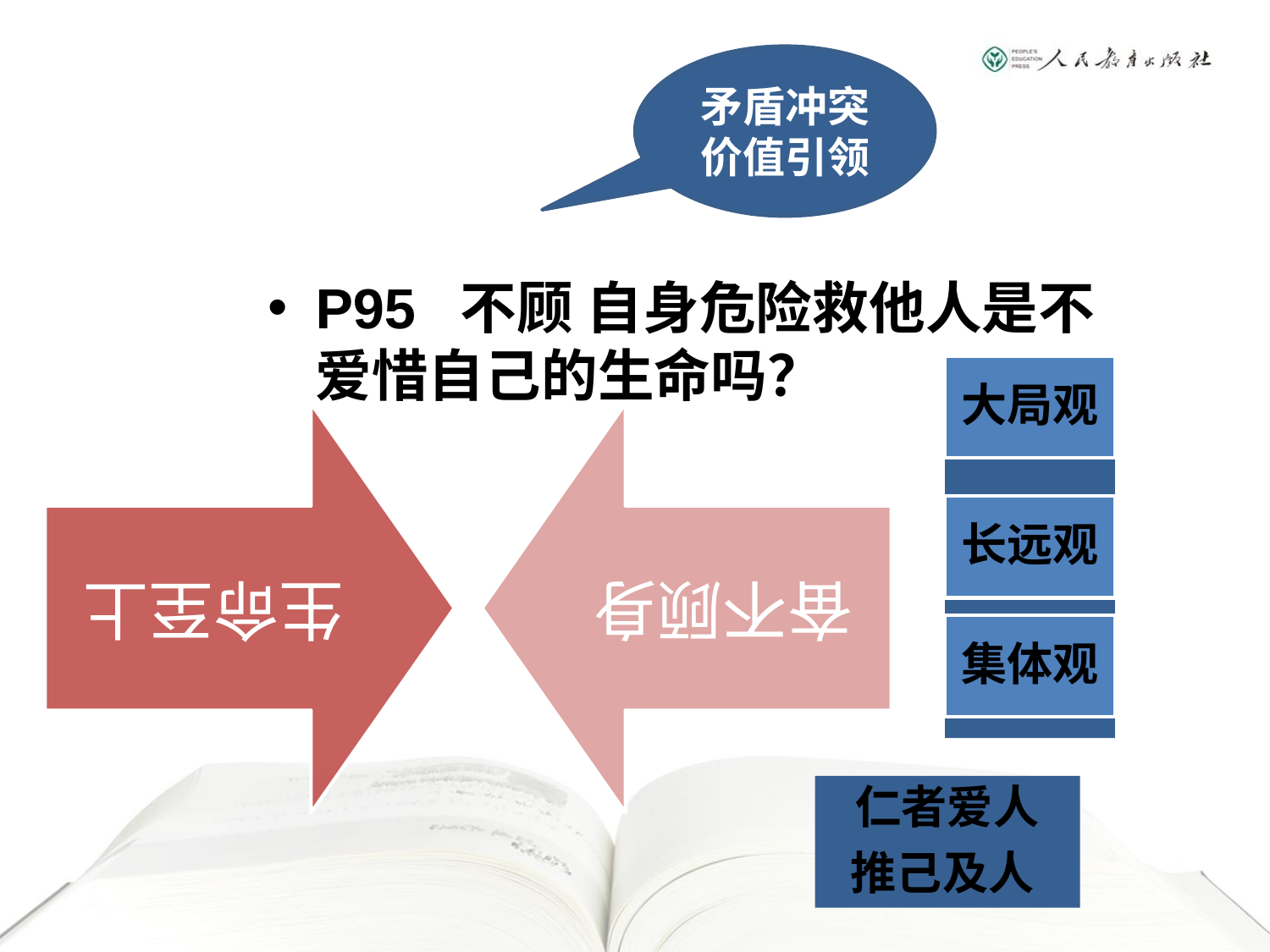

矛盾冲突价值引领
P95  不顾 自身危险救他人是不爱惜自己的生命吗？

生命至上
奋不顾身
大局观
长远观
集体观
仁者爱人
推己及人